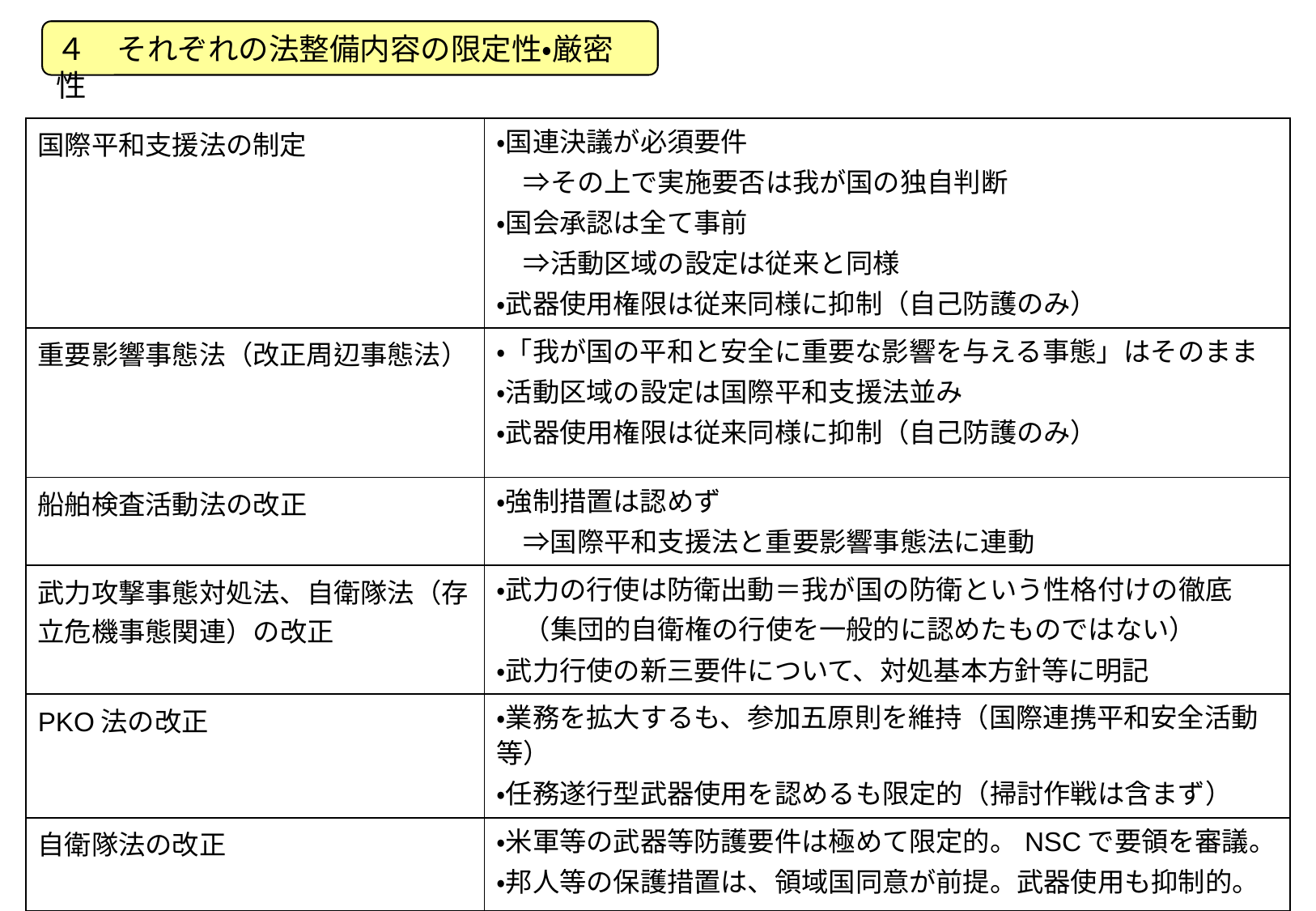

４　それぞれの法整備内容の限定性・厳密性
| 国際平和支援法の制定 | ・国連決議が必須要件 　⇒その上で実施要否は我が国の独自判断 ・国会承認は全て事前　 　⇒活動区域の設定は従来と同様 ・武器使用権限は従来同様に抑制（自己防護のみ） |
| --- | --- |
| 重要影響事態法（改正周辺事態法） | ・「我が国の平和と安全に重要な影響を与える事態」はそのまま ・活動区域の設定は国際平和支援法並み ・武器使用権限は従来同様に抑制（自己防護のみ） |
| 船舶検査活動法の改正 | ・強制措置は認めず 　⇒国際平和支援法と重要影響事態法に連動 |
| 武力攻撃事態対処法、自衛隊法（存立危機事態関連）の改正 | ・武力の行使は防衛出動＝我が国の防衛という性格付けの徹底 　（集団的自衛権の行使を一般的に認めたものではない） ・武力行使の新三要件について、対処基本方針等に明記 |
| PKO法の改正 | ・業務を拡大するも、参加五原則を維持（国際連携平和安全活動等） ・任務遂行型武器使用を認めるも限定的（掃討作戦は含まず） |
| 自衛隊法の改正 | ・米軍等の武器等防護要件は極めて限定的。NSCで要領を審議。 ・邦人等の保護措置は、領域国同意が前提。武器使用も抑制的。 |